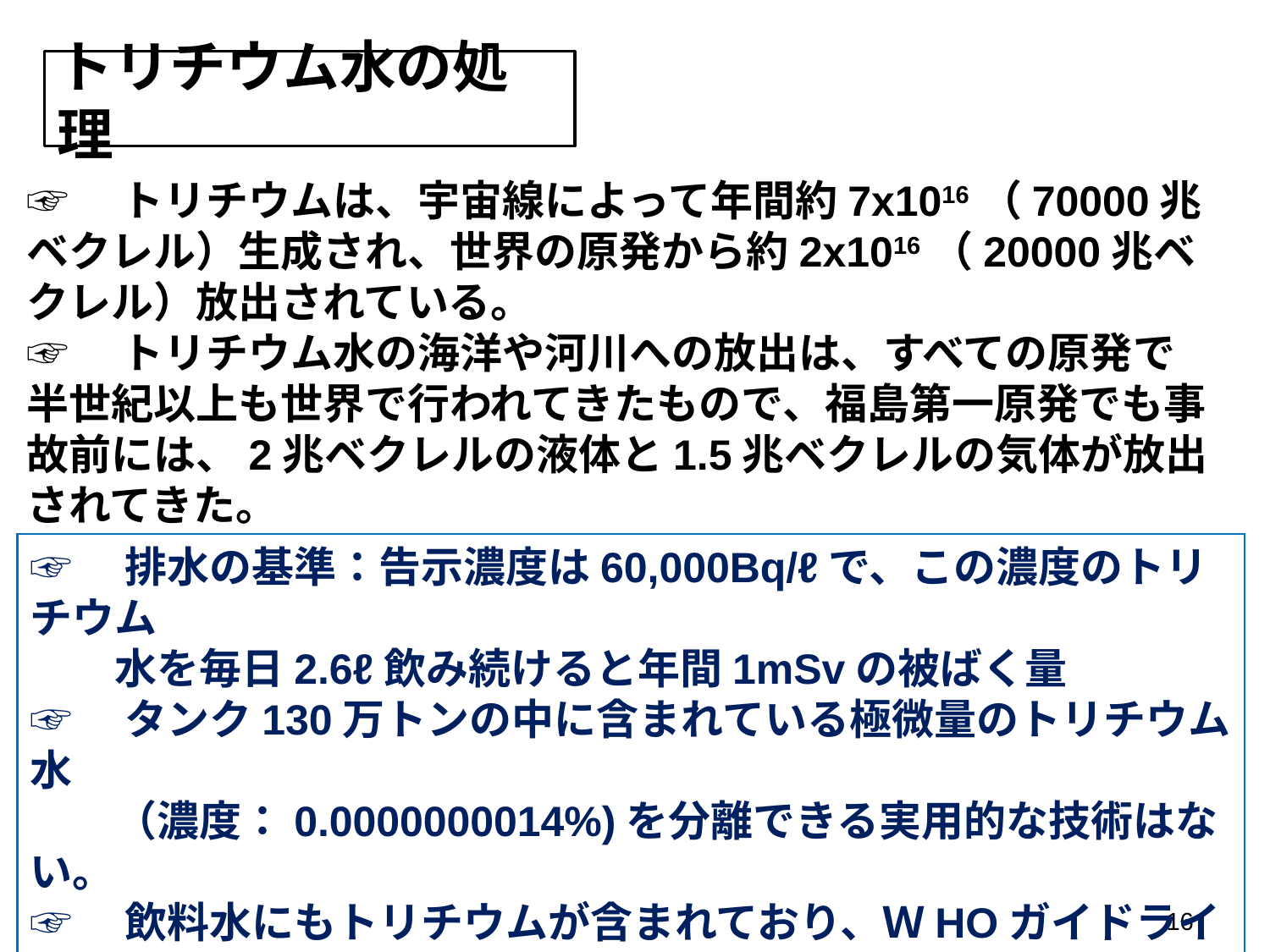

# トリチウム水の処理
☞　トリチウムは、宇宙線によって年間約7x1016（70000兆ベクレル）生成され、世界の原発から約2x1016（20000兆ベクレル）放出されている。
☞　トリチウム水の海洋や河川への放出は、すべての原発で半世紀以上も世界で行われてきたもので、福島第一原発でも事故前には、2兆ベクレルの液体と1.5兆ベクレルの気体が放出されてきた。

☞　排水の基準：告示濃度は60,000Bq/ℓで、この濃度のトリチウム
　　水を毎日2.6ℓ飲み続けると年間1mSvの被ばく量
☞　タンク130万トンの中に含まれている極微量のトリチウム水
　　（濃度：0.0000000014%)を分離できる実用的な技術はない。
☞　飲料水にもトリチウムが含まれており、ＷHOガイドラインでは、
　　飲料水のトリチウム濃度は10,000Bq/L以下
16